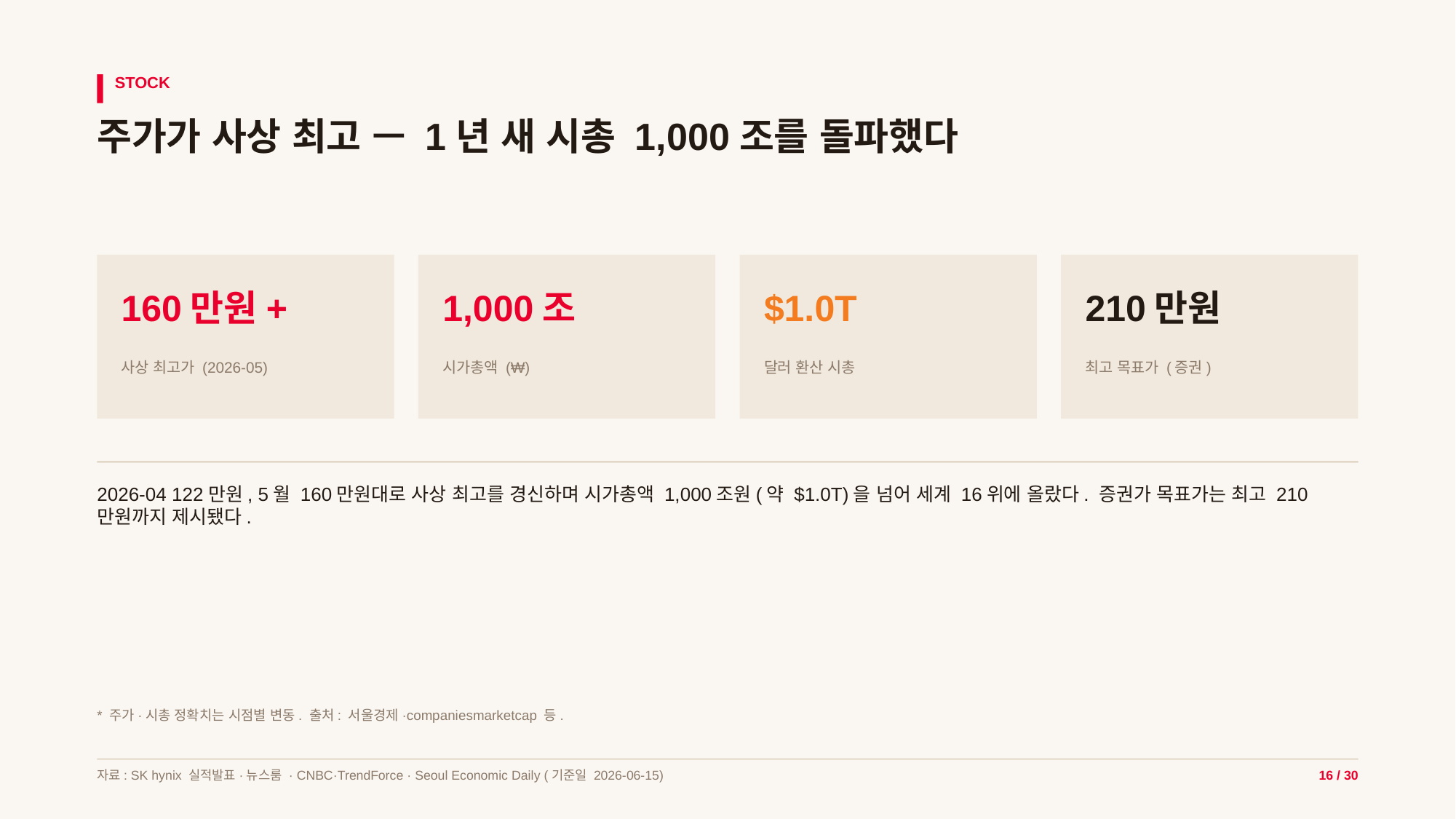

STOCK

주가가 사상 최고 — 1년 새 시총 1,000조를 돌파했다

160만원+
1,000조
$1.0T
210만원
사상 최고가 (2026-05)
시가총액 (₩)
달러 환산 시총
최고 목표가 (증권)

2026-04 122만원, 5월 160만원대로 사상 최고를 경신하며 시가총액 1,000조원(약 $1.0T)을 넘어 세계 16위에 올랐다. 증권가 목표가는 최고 210만원까지 제시됐다.
* 주가·시총 정확치는 시점별 변동. 출처: 서울경제·companiesmarketcap 등.

자료: SK hynix 실적발표·뉴스룸 · CNBC·TrendForce · Seoul Economic Daily (기준일 2026-06-15)
16 / 30